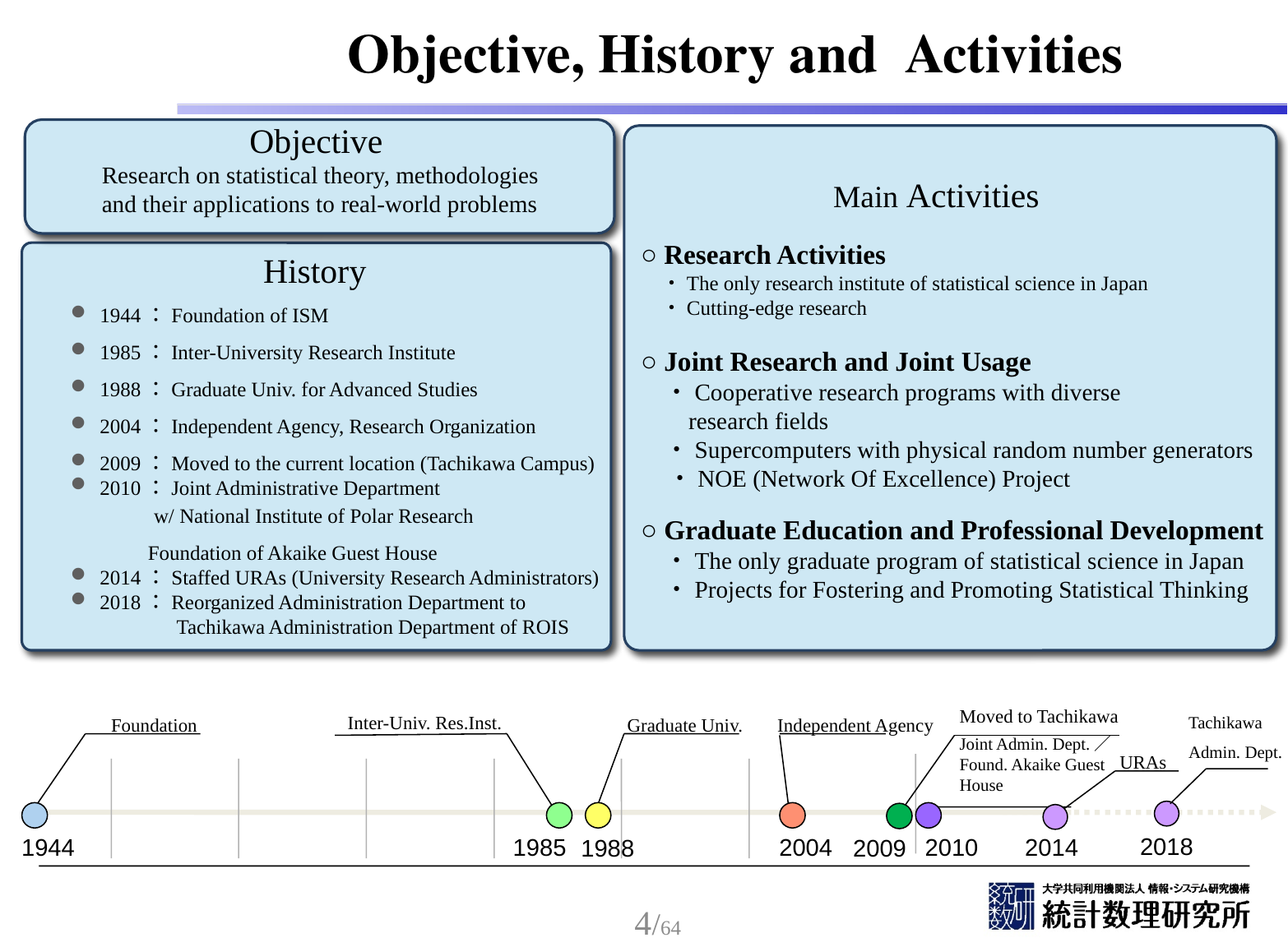

Objective, History and  Activities

                        Objective
          Research on statistical theory, methodologies
          and their applications to real-world problems

	　　Main Activities

○ Research Activities
　・The only research institute of statistical science in Japan
　・Cutting-edge research

○ Joint Research and Joint Usage
　・Cooperative research programs with diverse
        research fields
　・Supercomputers with physical random number generators
    ・NOE (Network Of Excellence) Project
○ Graduate Education and Professional Development
　・The only graduate program of statistical science in Japan
　・Projects for Fostering and Promoting Statistical Thinking
	　　History
1944：Foundation of ISM
1985：Inter-University Research Institute
1988：Graduate Univ. for Advanced Studies
2004：Independent Agency, Research Organization
2009：Moved to the current location (Tachikawa Campus)
2010：Joint Administrative Department
　　　 w/ National Institute of Polar Research
               Foundation of Akaike Guest House
2014：Staffed URAs (University Research Administrators)
2018：Reorganized Administration Department to
               Tachikawa Administration Department of ROIS

Moved to Tachikawa
Inter-Univ. Res.Inst.
Tachikawa
Admin. Dept.
Foundation
Graduate Univ.
Independent Agency
Joint Admin. Dept.／Found. Akaike Guest House

URAs

2018
1944
1985
2004
2010
2014
1988
2009
4/64